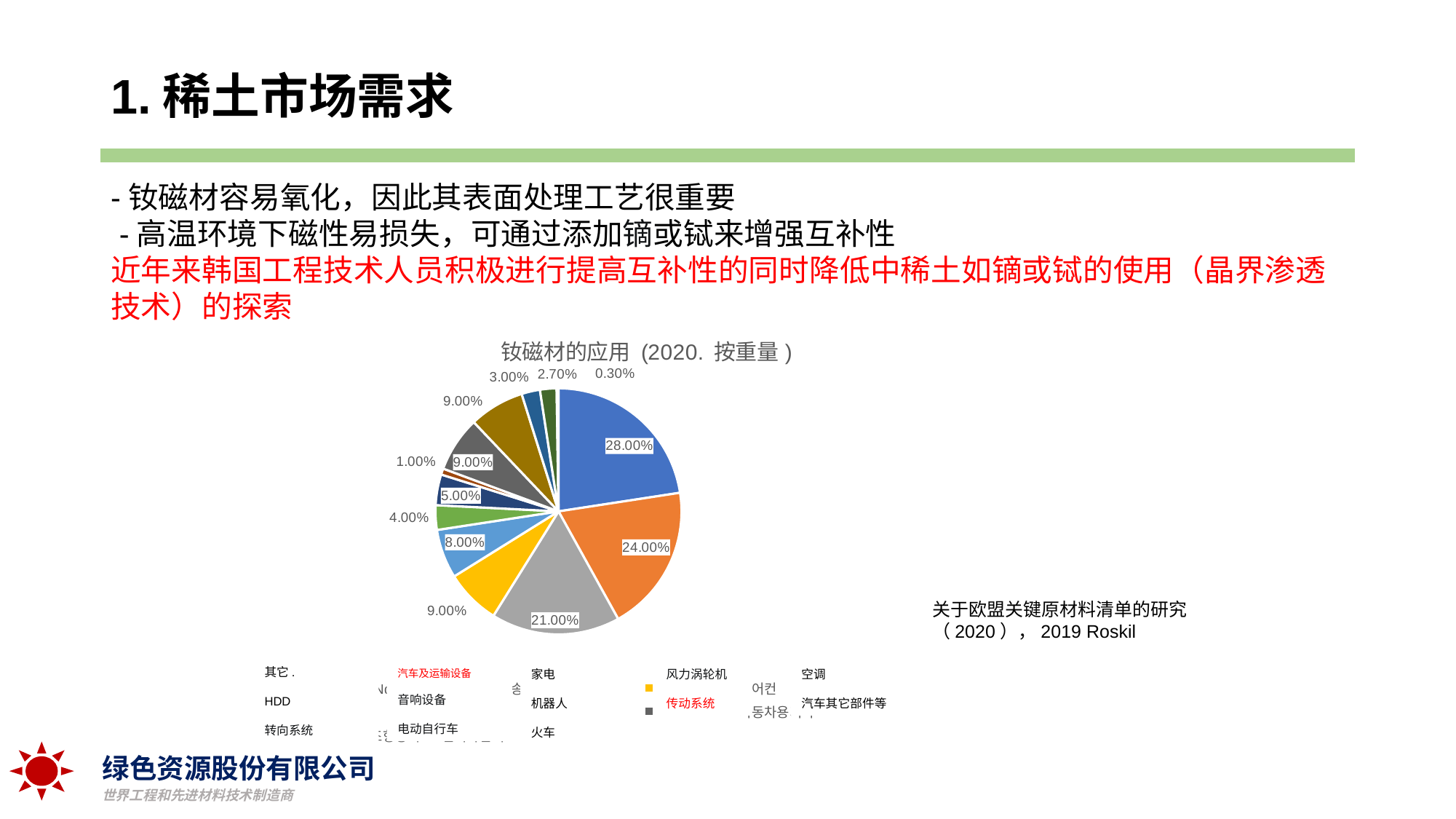

# 1.稀土市场需求
|  |
| --- |
-钕磁材容易氧化，因此其表面处理工艺很重要
 -高温环境下磁性易损失，可通过添加镝或铽来增强互补性
近年来韩国工程技术人员积极进行提高互补性的同时降低中稀土如镝或铽的使用（晶界渗透技术）的探索

[unsupported chart]

关于欧盟关键原材料清单的研究（2020），2019 Roskil
其它.

HDD

转向系统
空调

汽车其它部件等
家电

机器人

火车
风力涡轮机

传动系统
汽车及运输设备

音响设备

电动自行车

绿色资源股份有限公司
世界工程和先进材料技术制造商